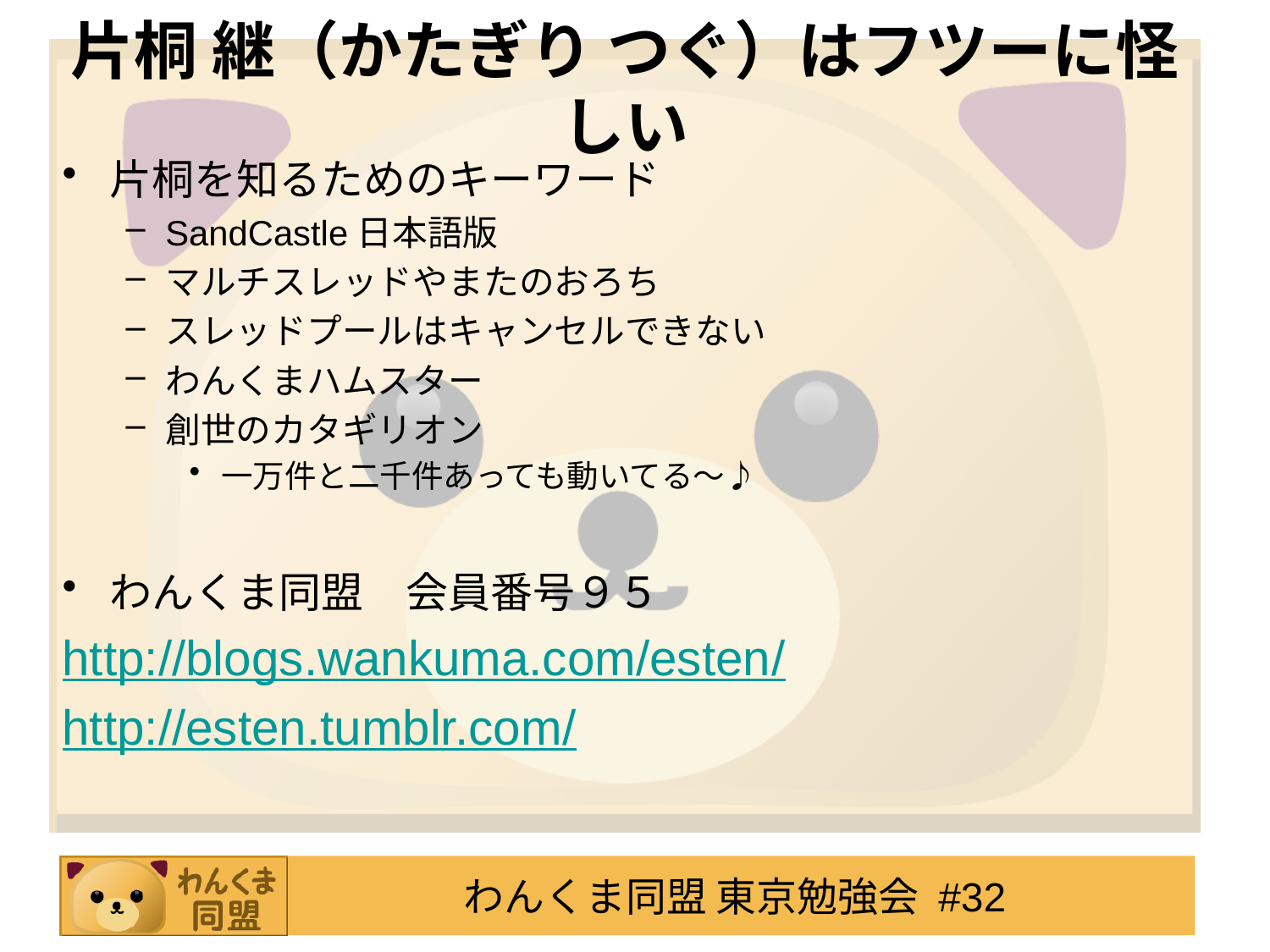

# 片桐 継（かたぎり つぐ）はフツーに怪しい
片桐を知るためのキーワード
SandCastle日本語版
マルチスレッドやまたのおろち
スレッドプールはキャンセルできない
わんくまハムスター
創世のカタギリオン
一万件と二千件あっても動いてる～♪

わんくま同盟　会員番号９５
http://blogs.wankuma.com/esten/
http://esten.tumblr.com/